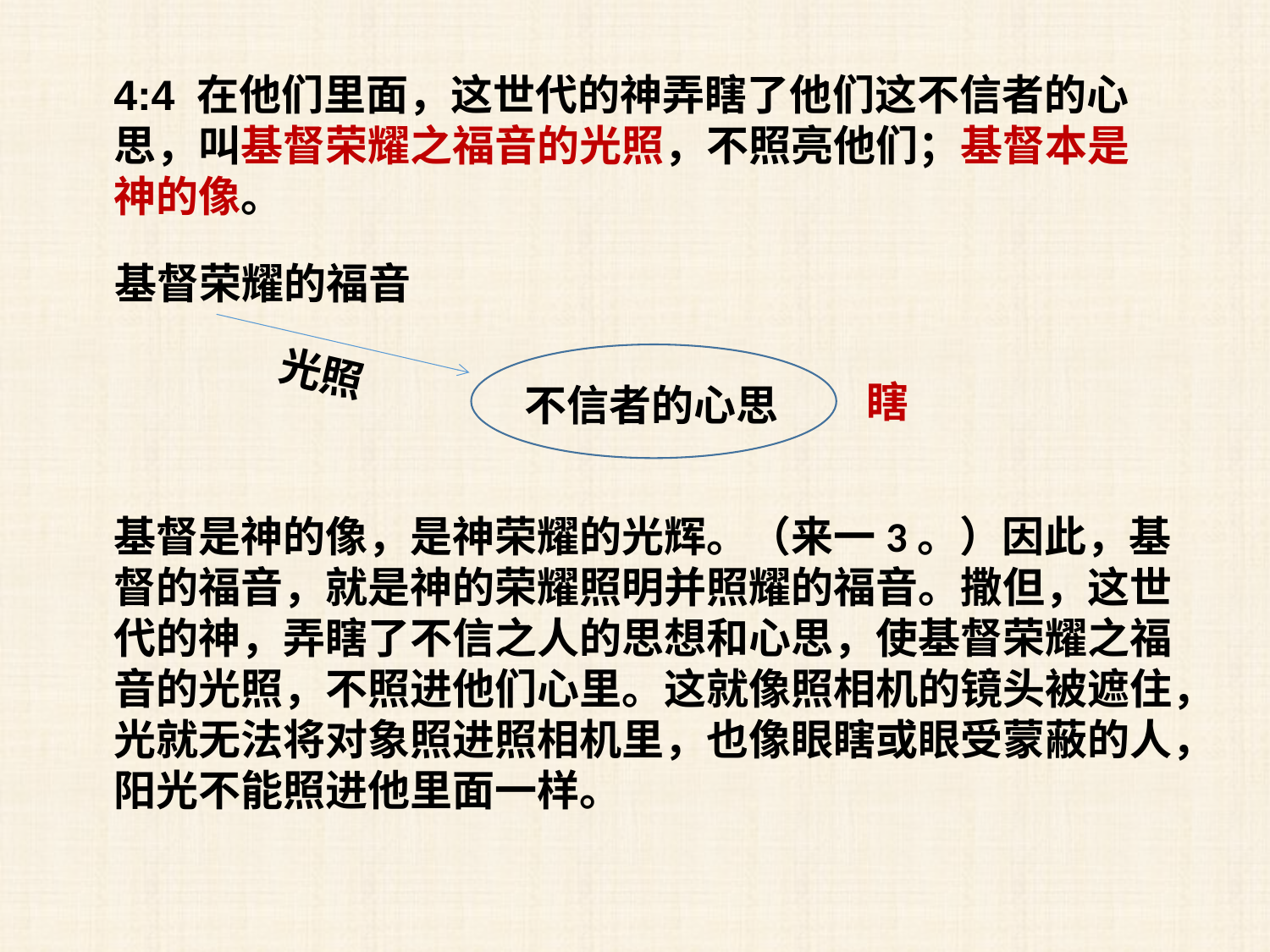

4:4 在他们里面，这世代的神弄瞎了他们这不信者的心思，叫基督荣耀之福音的光照，不照亮他们；基督本是神的像。
基督荣耀的福音
光照

不信者的心思
瞎
基督是神的像，是神荣耀的光辉。（来一3。）因此，基督的福音，就是神的荣耀照明并照耀的福音。撒但，这世代的神，弄瞎了不信之人的思想和心思，使基督荣耀之福音的光照，不照进他们心里。这就像照相机的镜头被遮住，光就无法将对象照进照相机里，也像眼瞎或眼受蒙蔽的人，阳光不能照进他里面一样。